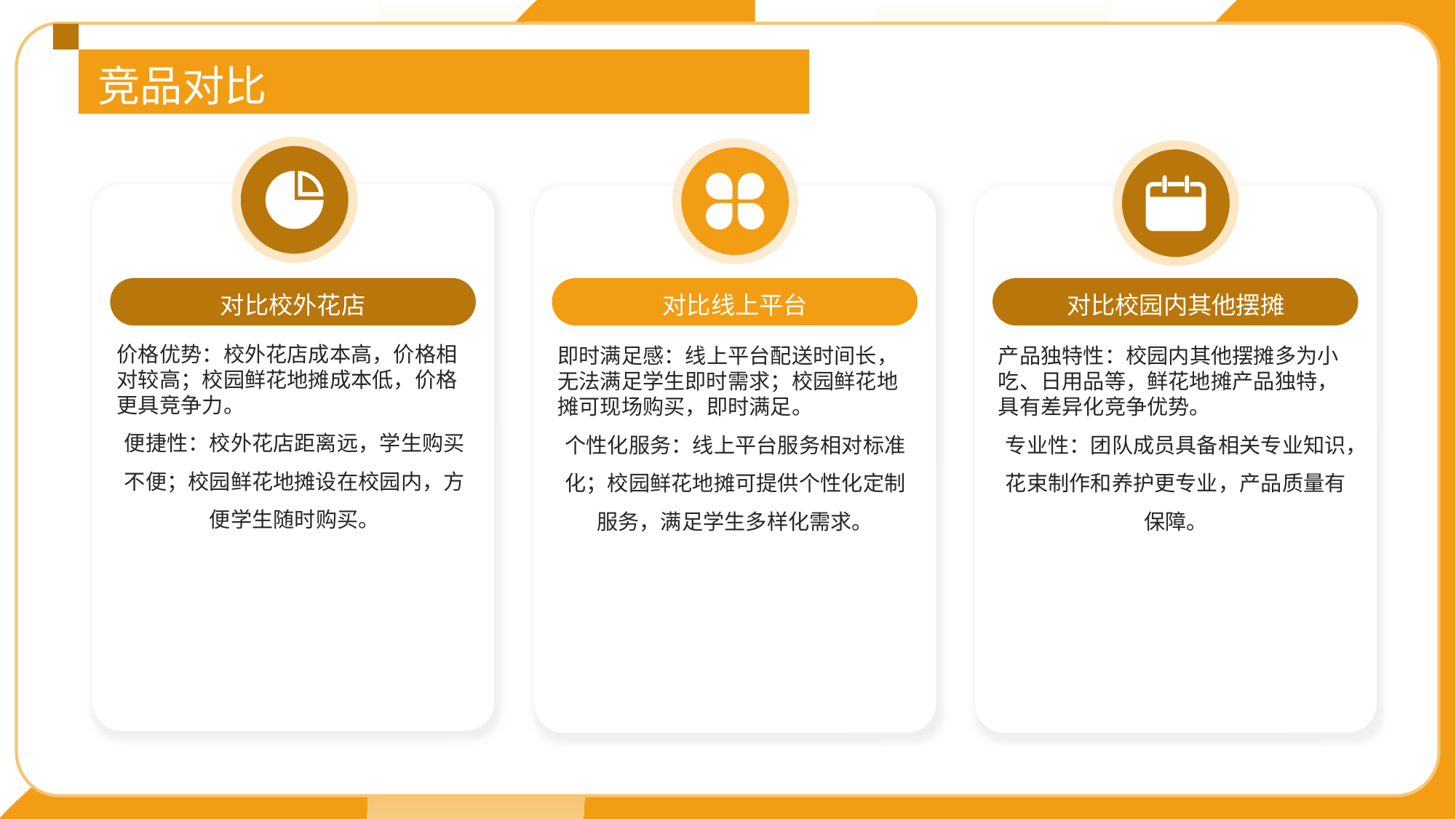

竞品对比

对比校外花店
对比线上平台
对比校园内其他摆摊
价格优势：校外花店成本高，价格相对较高；校园鲜花地摊成本低，价格更具竞争力。
便捷性：校外花店距离远，学生购买不便；校园鲜花地摊设在校园内，方便学生随时购买。
即时满足感：线上平台配送时间长，无法满足学生即时需求；校园鲜花地摊可现场购买，即时满足。
个性化服务：线上平台服务相对标准化；校园鲜花地摊可提供个性化定制服务，满足学生多样化需求。
产品独特性：校园内其他摆摊多为小吃、日用品等，鲜花地摊产品独特，具有差异化竞争优势。
专业性：团队成员具备相关专业知识，花束制作和养护更专业，产品质量有保障。